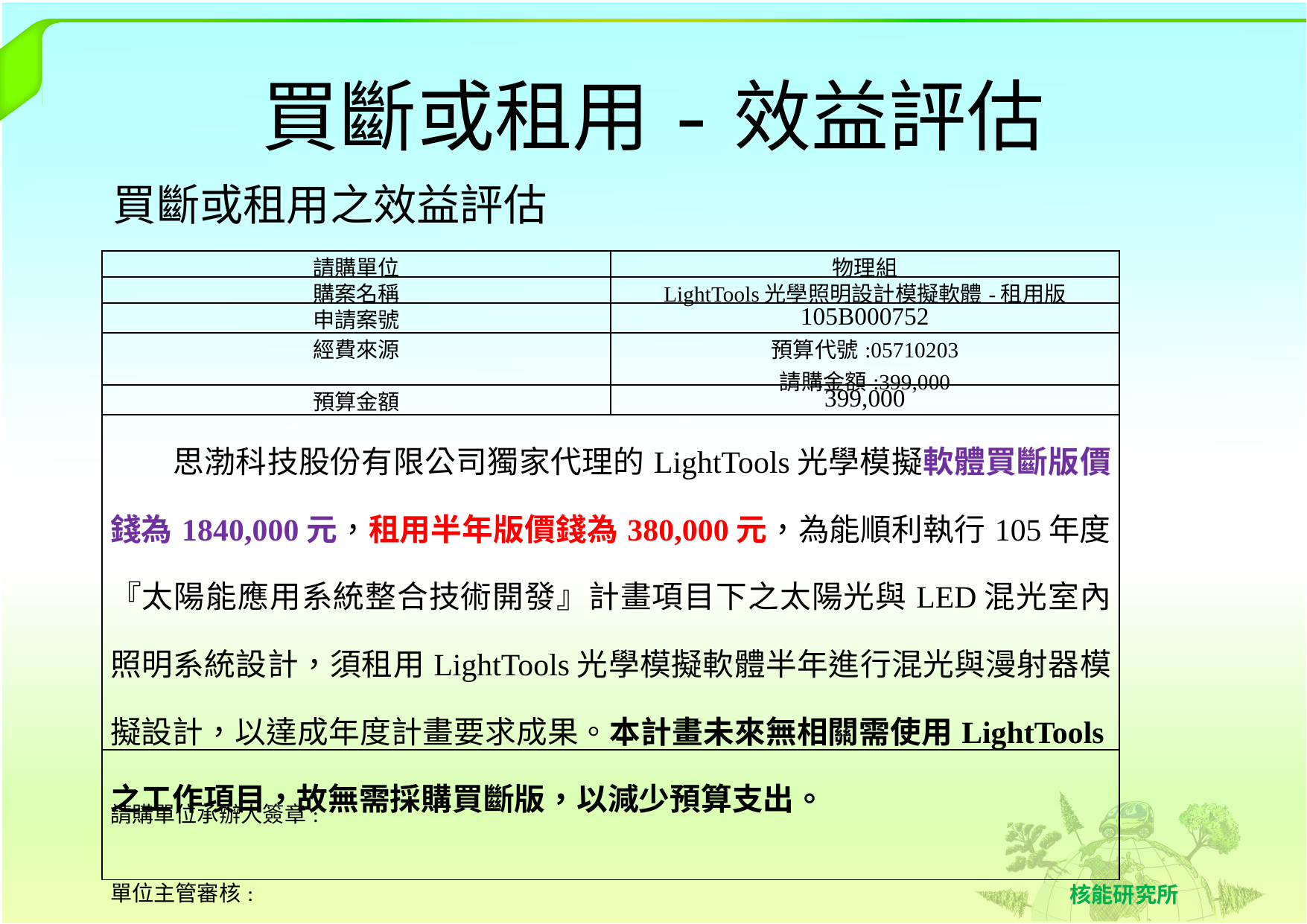

# 買斷或租用-效益評估
買斷或租用之效益評估
| 請購單位 | 物理組 |
| --- | --- |
| 購案名稱 | LightTools光學照明設計模擬軟體-租用版 |
| 申請案號 | 105B000752 |
| 經費來源 | 預算代號:05710203 請購金額:399,000 |
| 預算金額 | 399,000 |
| 思渤科技股份有限公司獨家代理的LightTools光學模擬軟體買斷版價錢為1840,000元，租用半年版價錢為380,000元，為能順利執行105年度『太陽能應用系統整合技術開發』計畫項目下之太陽光與LED混光室內照明系統設計，須租用LightTools光學模擬軟體半年進行混光與漫射器模擬設計，以達成年度計畫要求成果。本計畫未來無相關需使用LightTools之工作項目，故無需採購買斷版，以減少預算支出。 |  |
| 請購單位承辦人簽章: 單位主管審核: |  |